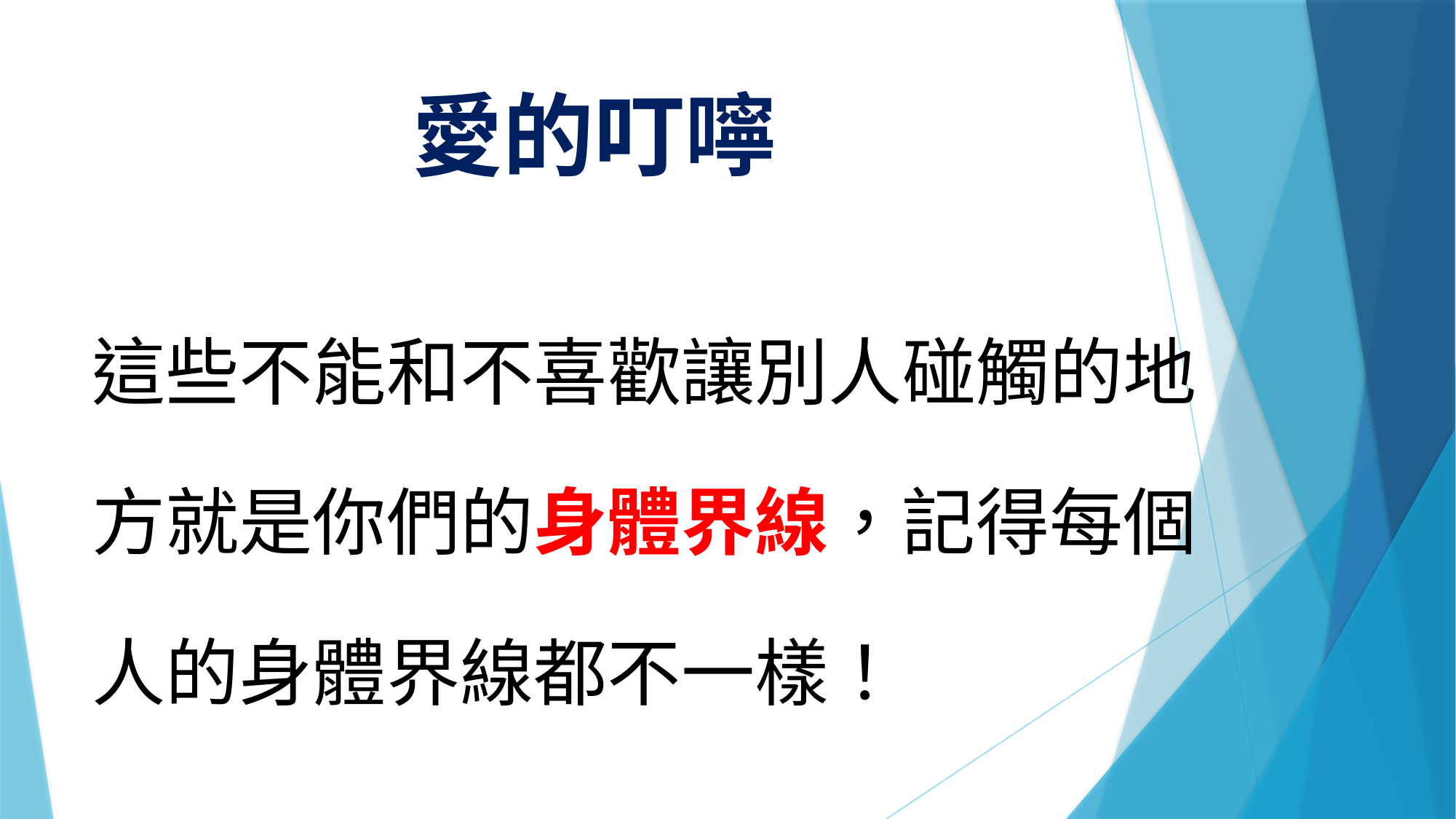

# 愛的叮嚀
這些不能和不喜歡讓別人碰觸的地方就是你們的身體界線，記得每個人的身體界線都不一樣！